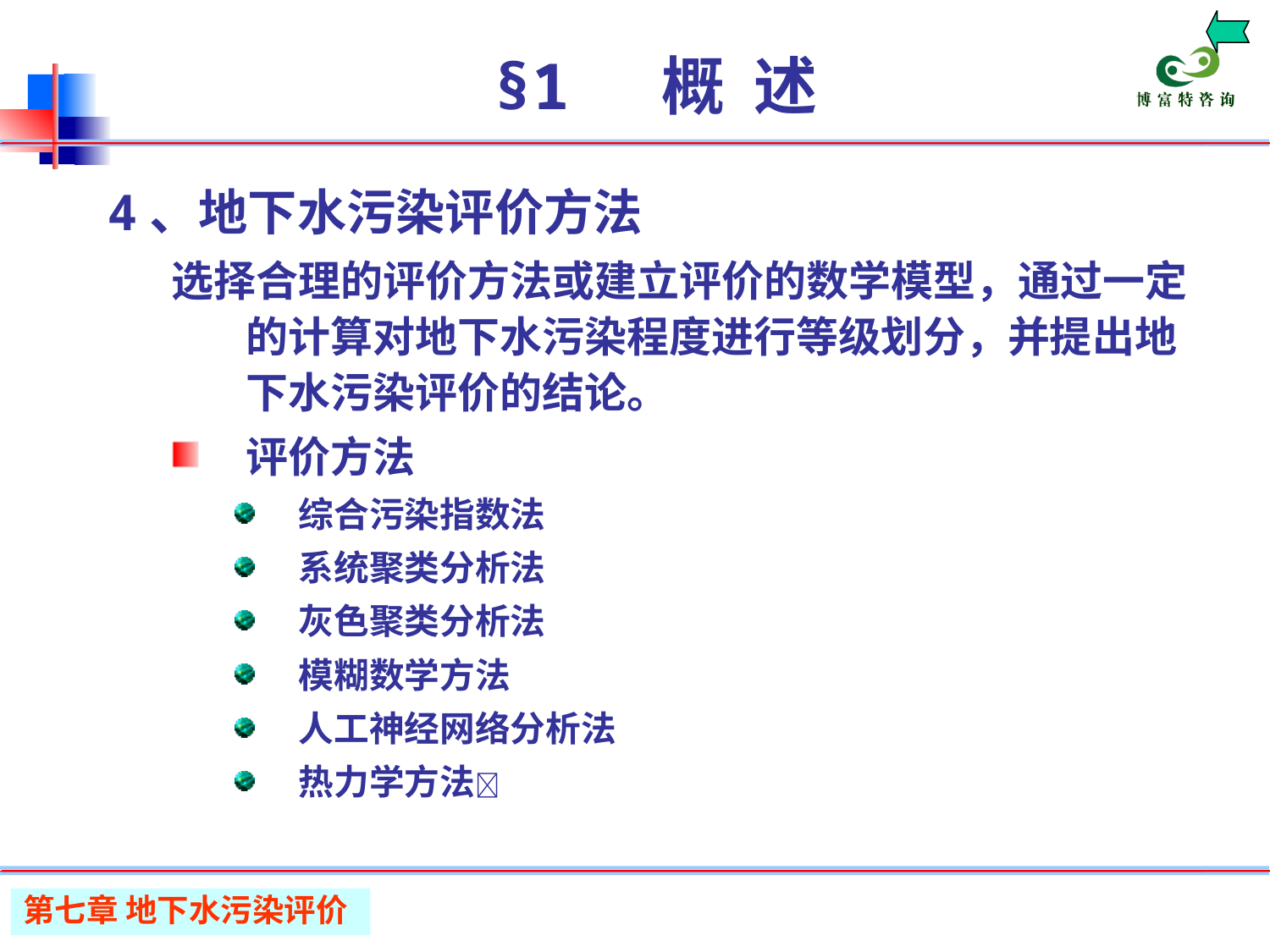

# §1  概  述
4、地下水污染评价方法
选择合理的评价方法或建立评价的数学模型，通过一定的计算对地下水污染程度进行等级划分，并提出地下水污染评价的结论。
评价方法
综合污染指数法
系统聚类分析法
灰色聚类分析法
模糊数学方法
人工神经网络分析法
热力学方法⊗
第七章 地下水污染评价